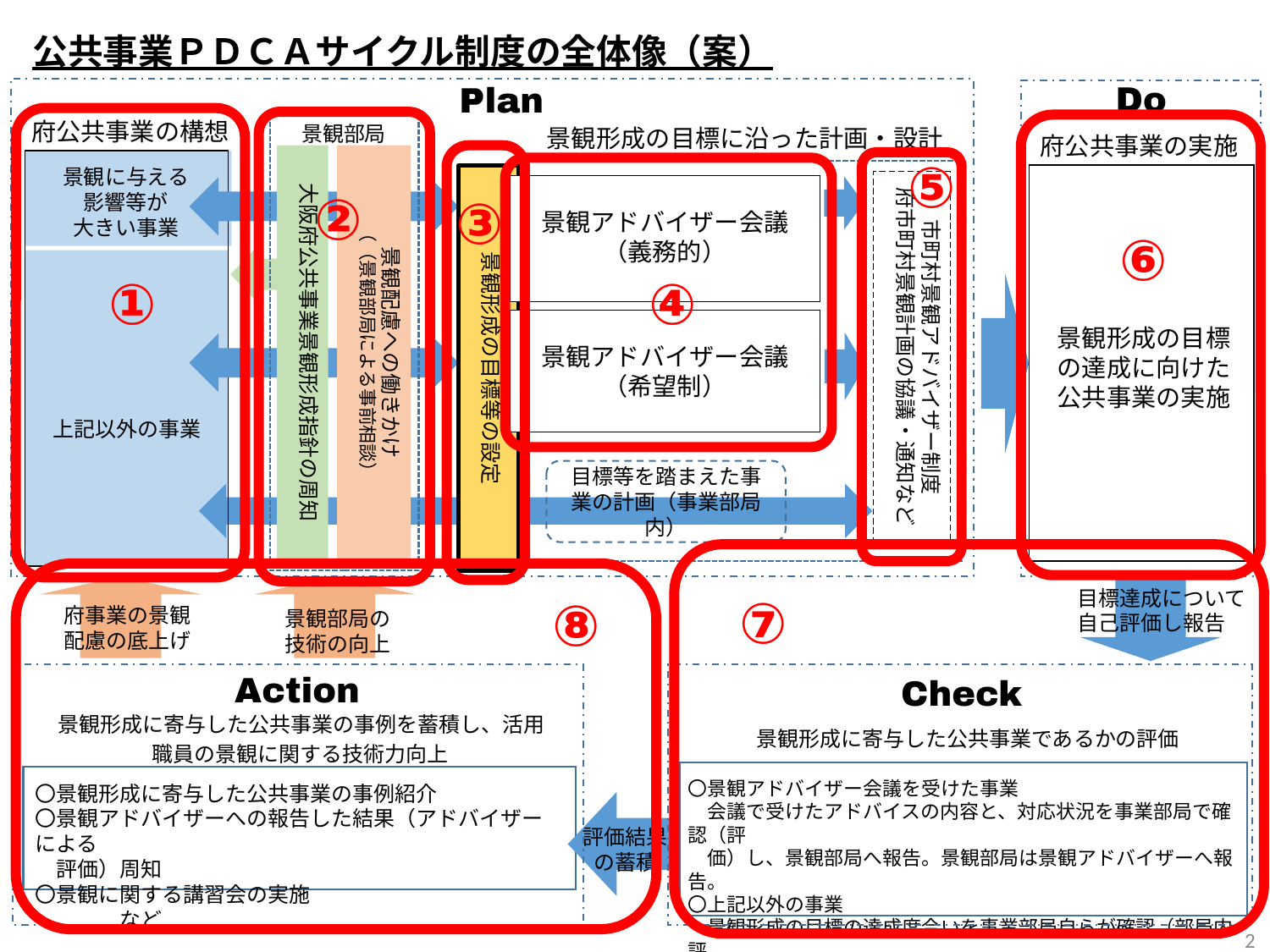

公共事業ＰＤＣＡサイクル制度の全体像（案）
Do

Plan

府公共事業の構想

景観部局

景観形成の目標に沿った計画・設計
府公共事業の実施
景観配慮への働きかけ
（（景観部局による事前相談）

⑤
大阪府公共事業景観形成指針の周知

景観に与える
影響等が
大きい事業

景観形成の目標等の設定
市町村景観アドバイザー制度
府市町村景観計画の協議・通知など

景観アドバイザー会議
（義務的）

②
③
⑥

①
④

景観アドバイザー会議
（希望制）

景観形成の目標
の達成に向けた
公共事業の実施

上記以外の事業
目標等を踏まえた事業の計画（事業部局内）

目標達成について
自己評価し報告
⑦
⑧
府事業の景観
配慮の底上げ
景観部局の
技術の向上
Action

Check
景観形成に寄与した公共事業の事例を蓄積し、活用
景観形成に寄与した公共事業であるかの評価
職員の景観に関する技術力向上

〇景観アドバイザー会議を受けた事業
　会議で受けたアドバイスの内容と、対応状況を事業部局で確認（評
　価）し、景観部局へ報告。景観部局は景観アドバイザーへ報告。
〇上記以外の事業
　景観形成の目標の達成度合いを事業部局自らが確認（部局内評
　価）し、景観部局へ報告。景観部局はアドバイザーへ報告。
〇景観形成に寄与した公共事業の事例紹介
〇景観アドバイザーへの報告した結果（アドバイザーによる
　評価）周知
〇景観に関する講習会の実施　　　　　　　　　　　　　　　など

評価結果
の蓄積
2